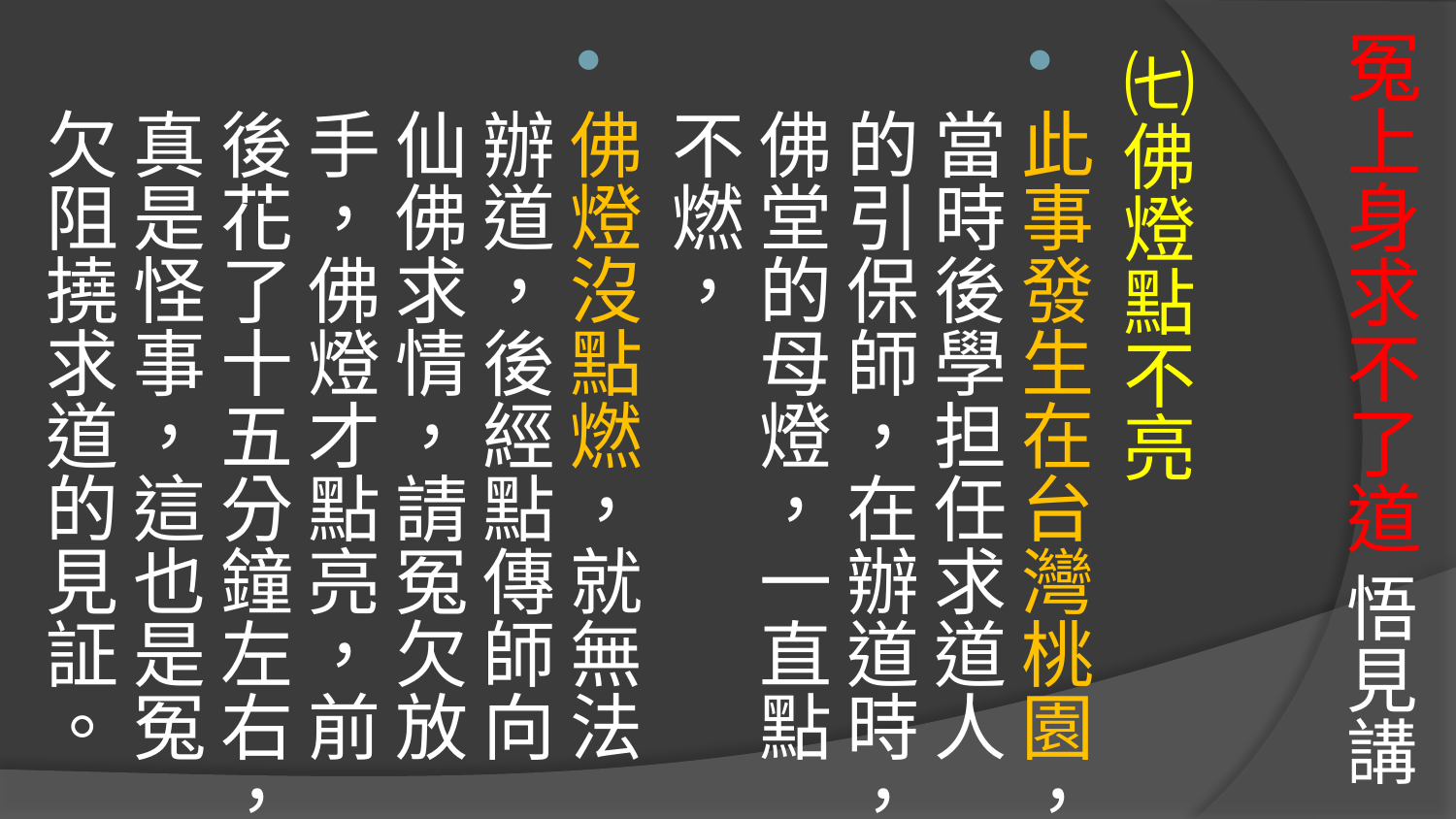

# 冤上身求不了道 悟見講
㈦佛燈點不亮
此事發生在台灣桃園，當時後學担任求道人的引保師，在辦道時，佛堂的母燈，一直點不燃，
佛燈沒點燃，就無法辦道，後經點傳師向仙佛求情，請冤欠放手，佛燈才點亮，前後花了十五分鐘左右，真是怪事，這也是冤欠阻撓求道的見証。